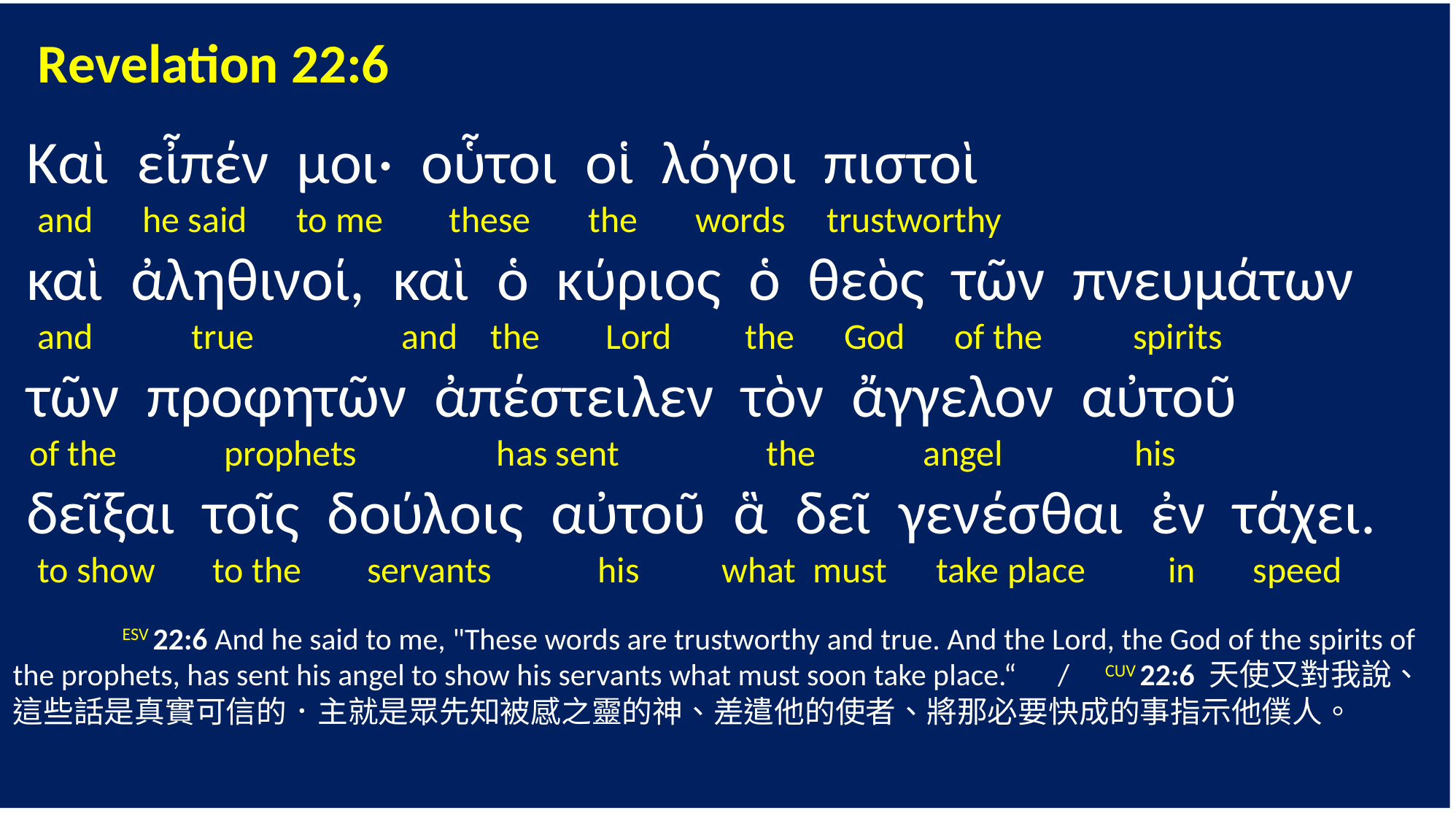

Revelation 22:6

 Καὶ  εἶπέν  μοι·  οὗτοι  οἱ  λόγοι  πιστοὶ
   and      he said      to me        these       the       words     trustworthy
 καὶ  ἀληθινοί,  καὶ  ὁ  κύριος  ὁ  θεὸς  τῶν  πνευμάτων
   and            true                  and    the        Lord         the      God      of the           spirits
 τῶν  προφητῶν  ἀπέστειλεν  τὸν  ἄγγελον  αὐτοῦ
  of the             prophets                 has sent                  the             angel                his
 δεῖξαι  τοῖς  δούλοις  αὐτοῦ  ἃ  δεῖ  γενέσθαι  ἐν  τάχει.
   to show       to the        servants             his          what  must      take place          in       speed

	ESV 22:6 And he said to me, "These words are trustworthy and true. And the Lord, the God of the spirits of the prophets, has sent his angel to show his servants what must soon take place.“      /     CUV 22:6 天使又對我說、這些話是真實可信的．主就是眾先知被感之靈的神、差遣他的使者、將那必要快成的事指示他僕人。